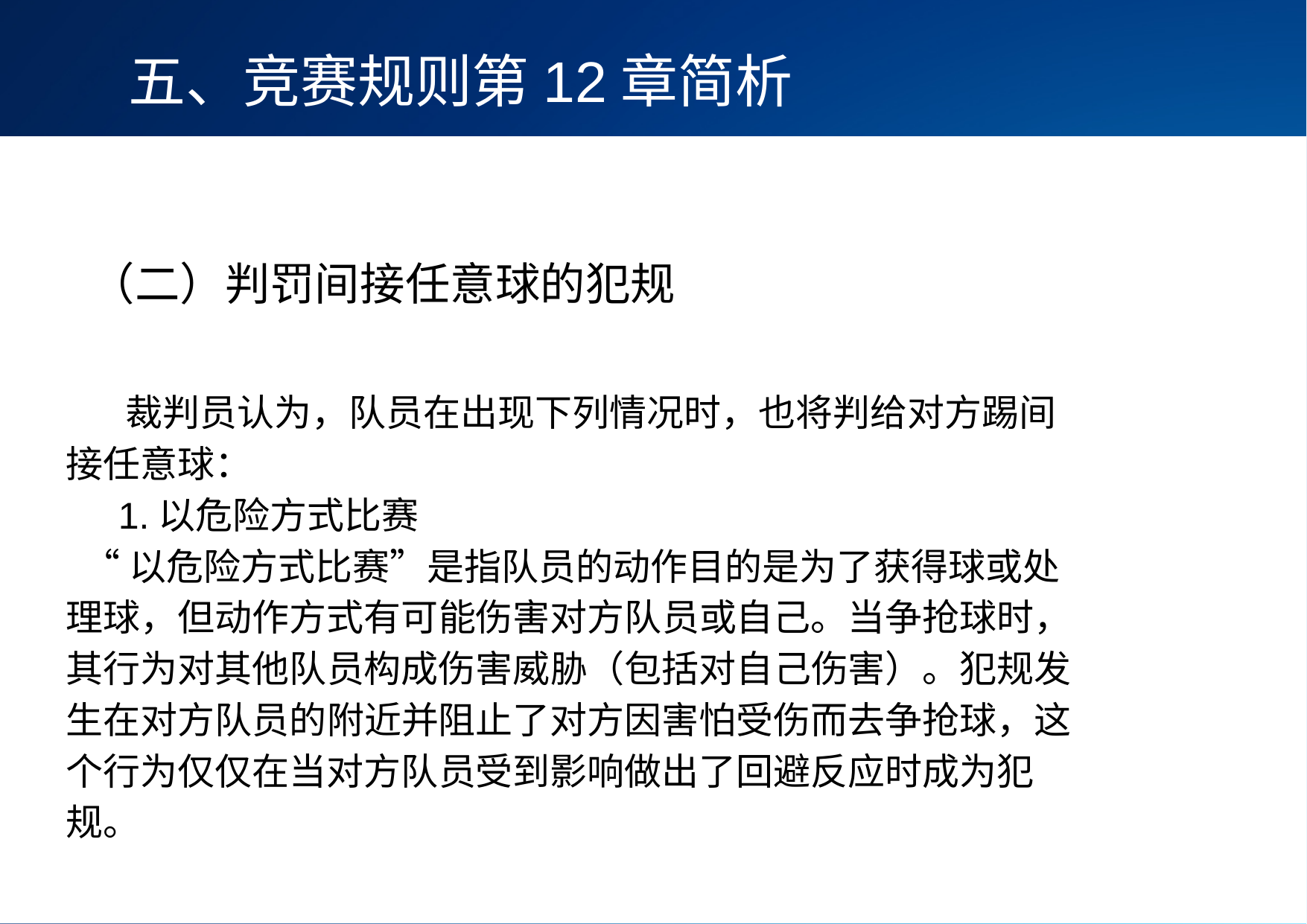

五、竞赛规则第12章简析

（二）判罚间接任意球的犯规
      裁判员认为，队员在出现下列情况时，也将判给对方踢间接任意球：
     1.以危险方式比赛
  “以危险方式比赛”是指队员的动作目的是为了获得球或处理球，但动作方式有可能伤害对方队员或自己。当争抢球时，其行为对其他队员构成伤害威胁（包括对自己伤害）。犯规发生在对方队员的附近并阻止了对方因害怕受伤而去争抢球，这个行为仅仅在当对方队员受到影响做出了回避反应时成为犯规。